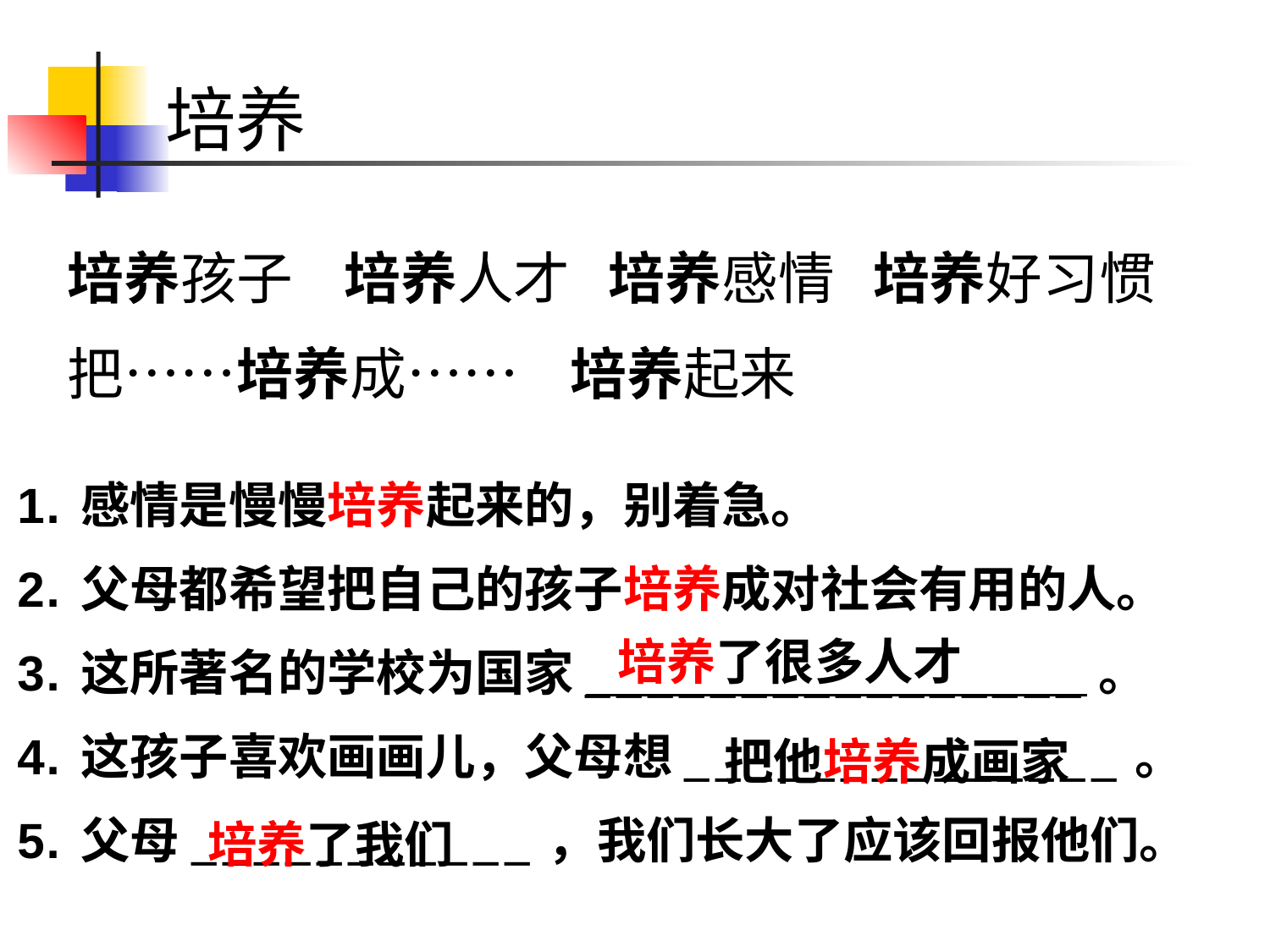

# 培养
培养孩子    培养人才   培养感情   培养好习惯
把……培养成……    培养起来
感情是慢慢培养起来的，别着急。
父母都希望把自己的孩子培养成对社会有用的人。
这所著名的学校为国家________________。
这孩子喜欢画画儿，父母想______________。
父母___________，我们长大了应该回报他们。
培养了很多人才
把他培养成画家
培养了我们